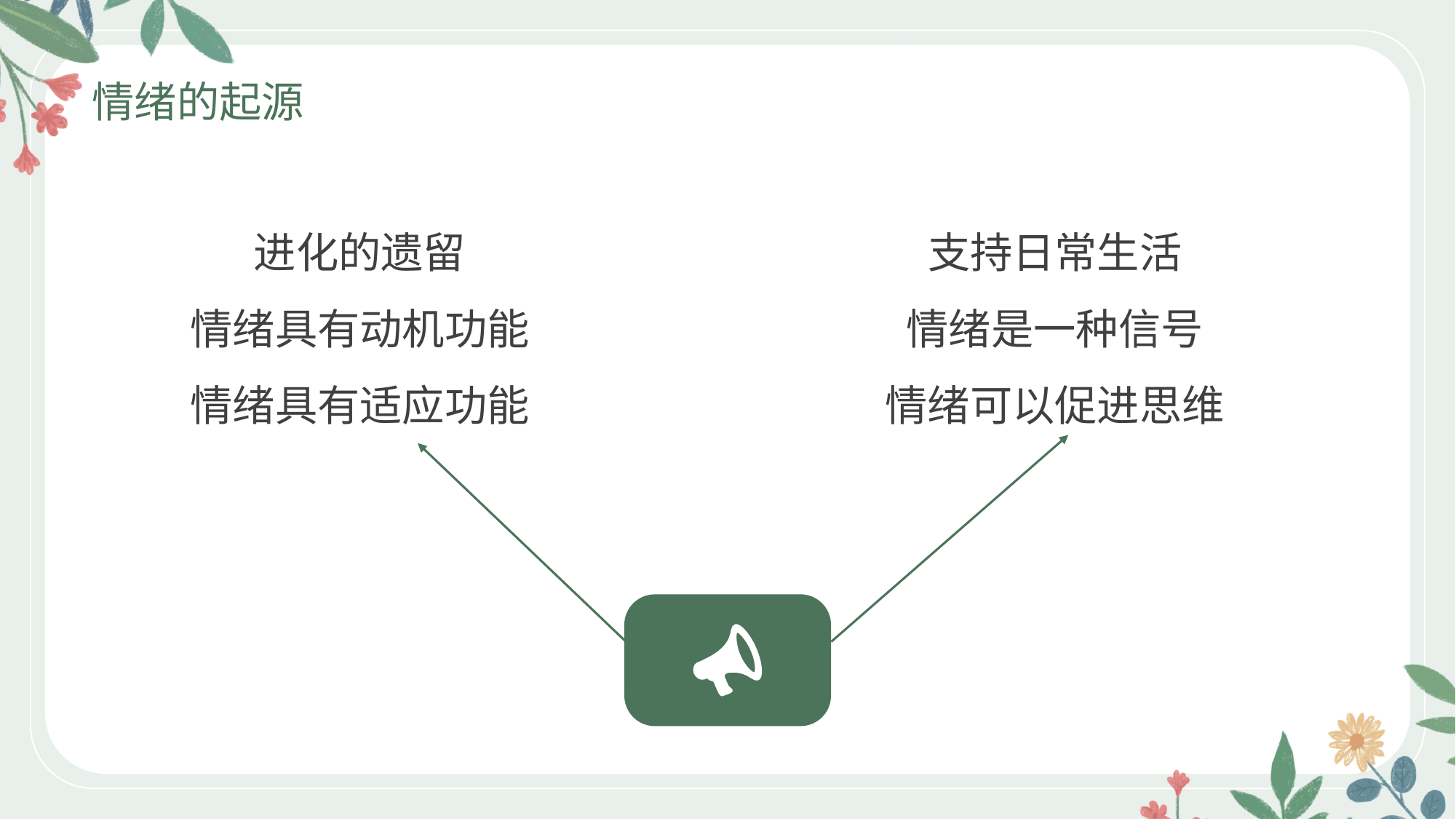

情绪的起源
进化的遗留
情绪具有动机功能
情绪具有适应功能
支持日常生活
情绪是一种信号
情绪可以促进思维